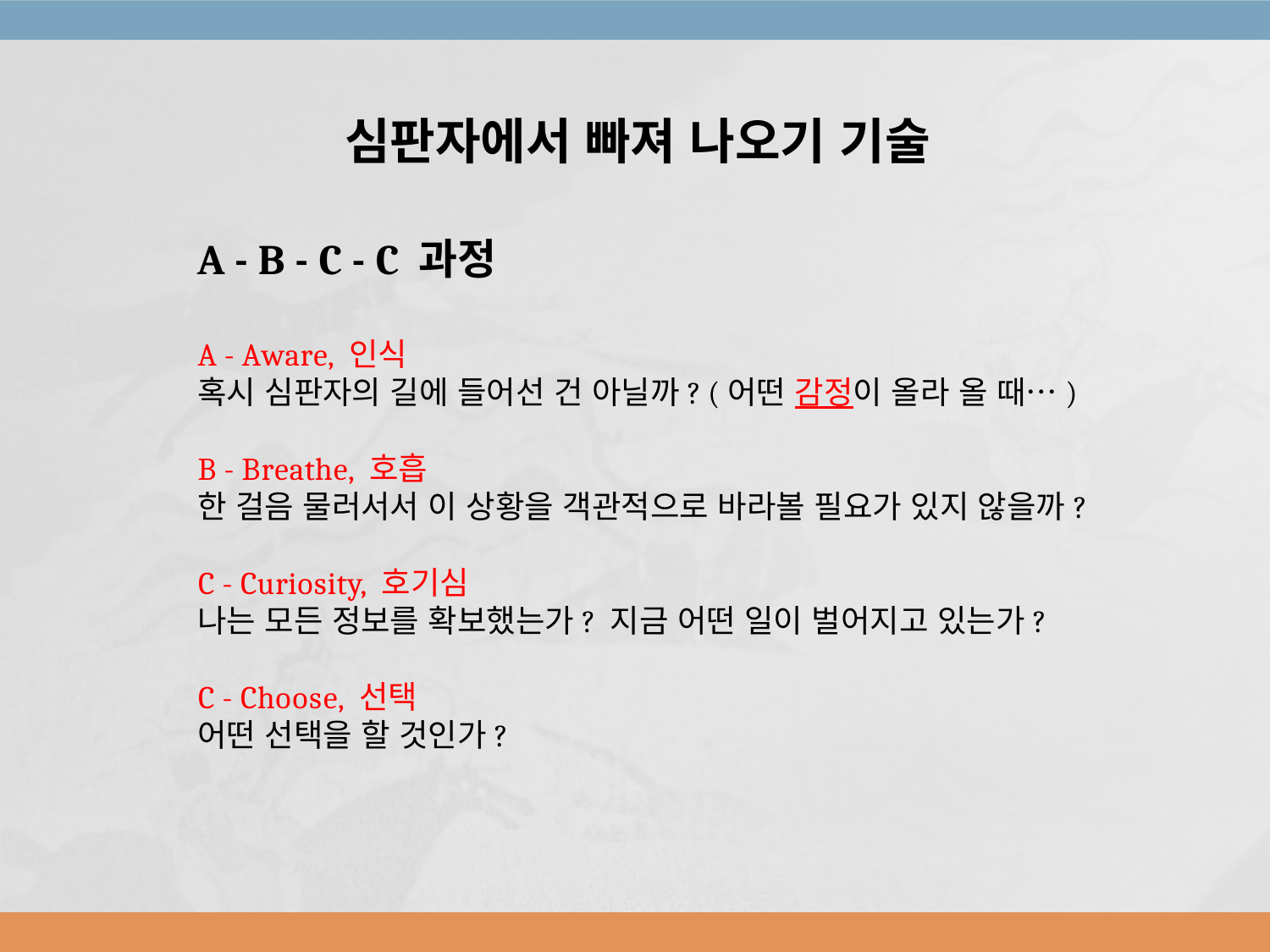

심판자에서 빠져 나오기 기술
A - B - C - C 과정

A - Aware, 인식
혹시 심판자의 길에 들어선 건 아닐까? (어떤 감정이 올라 올 때…)

B - Breathe, 호흡
한 걸음 물러서서 이 상황을 객관적으로 바라볼 필요가 있지 않을까?

C - Curiosity, 호기심
나는 모든 정보를 확보했는가? 지금 어떤 일이 벌어지고 있는가?

C - Choose, 선택
어떤 선택을 할 것인가?